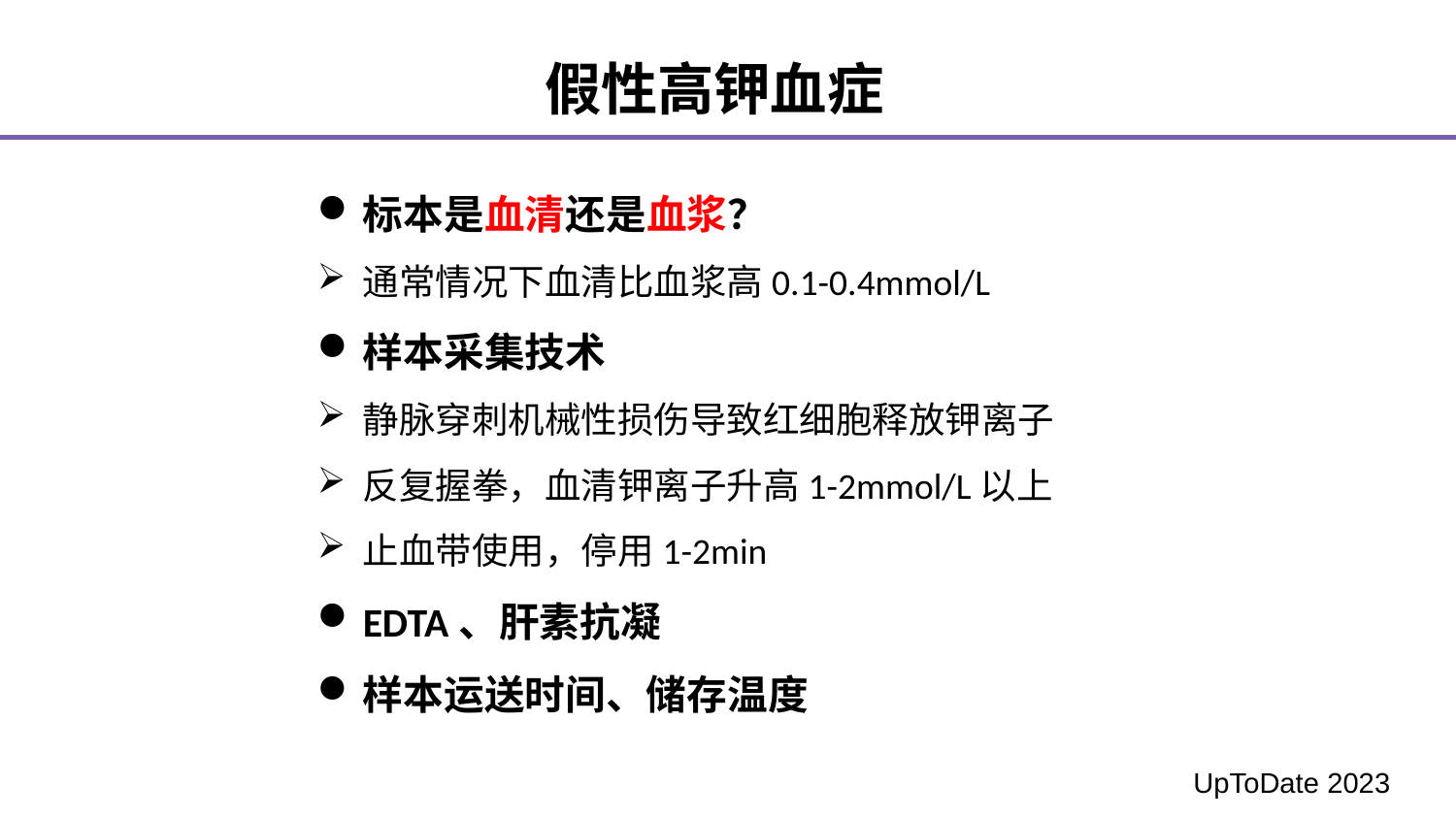

假性高钾血症

标本是血清还是血浆？
通常情况下血清比血浆高0.1-0.4mmol/L
样本采集技术
静脉穿刺机械性损伤导致红细胞释放钾离子
反复握拳，血清钾离子升高1-2mmol/L以上
止血带使用，停用1-2min
EDTA、肝素抗凝
样本运送时间、储存温度

UpToDate 2023